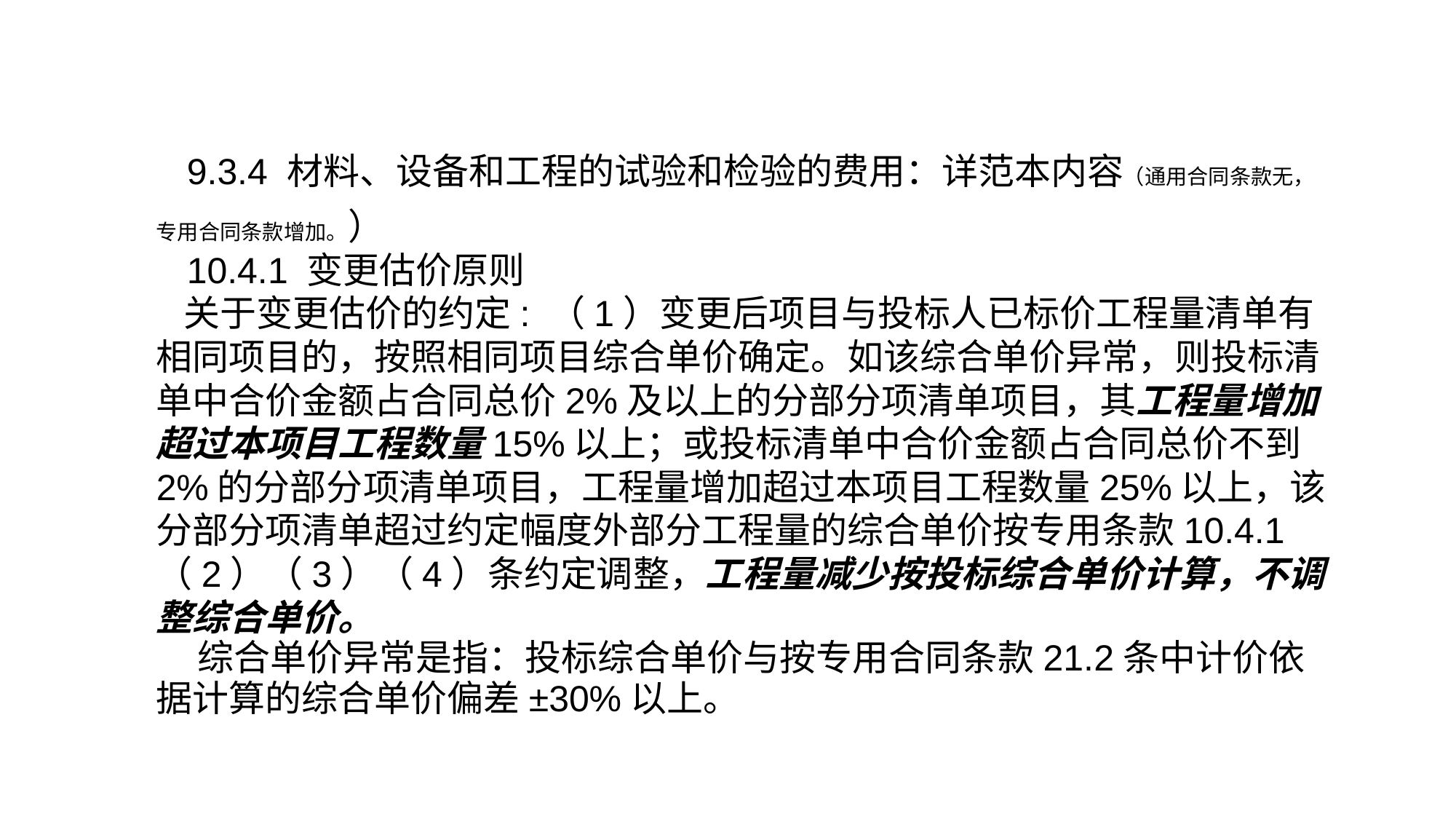

9.3.4 材料、设备和工程的试验和检验的费用：详范本内容（通用合同条款无，专用合同条款增加。）
   10.4.1 变更估价原则
   关于变更估价的约定: （1）变更后项目与投标人已标价工程量清单有相同项目的，按照相同项目综合单价确定。如该综合单价异常，则投标清单中合价金额占合同总价2%及以上的分部分项清单项目，其工程量增加超过本项目工程数量15%以上；或投标清单中合价金额占合同总价不到2%的分部分项清单项目，工程量增加超过本项目工程数量25%以上，该分部分项清单超过约定幅度外部分工程量的综合单价按专用条款10.4.1（2）（3）（4）条约定调整，工程量减少按投标综合单价计算，不调整综合单价。
    综合单价异常是指：投标综合单价与按专用合同条款21.2条中计价依据计算的综合单价偏差±30%以上。